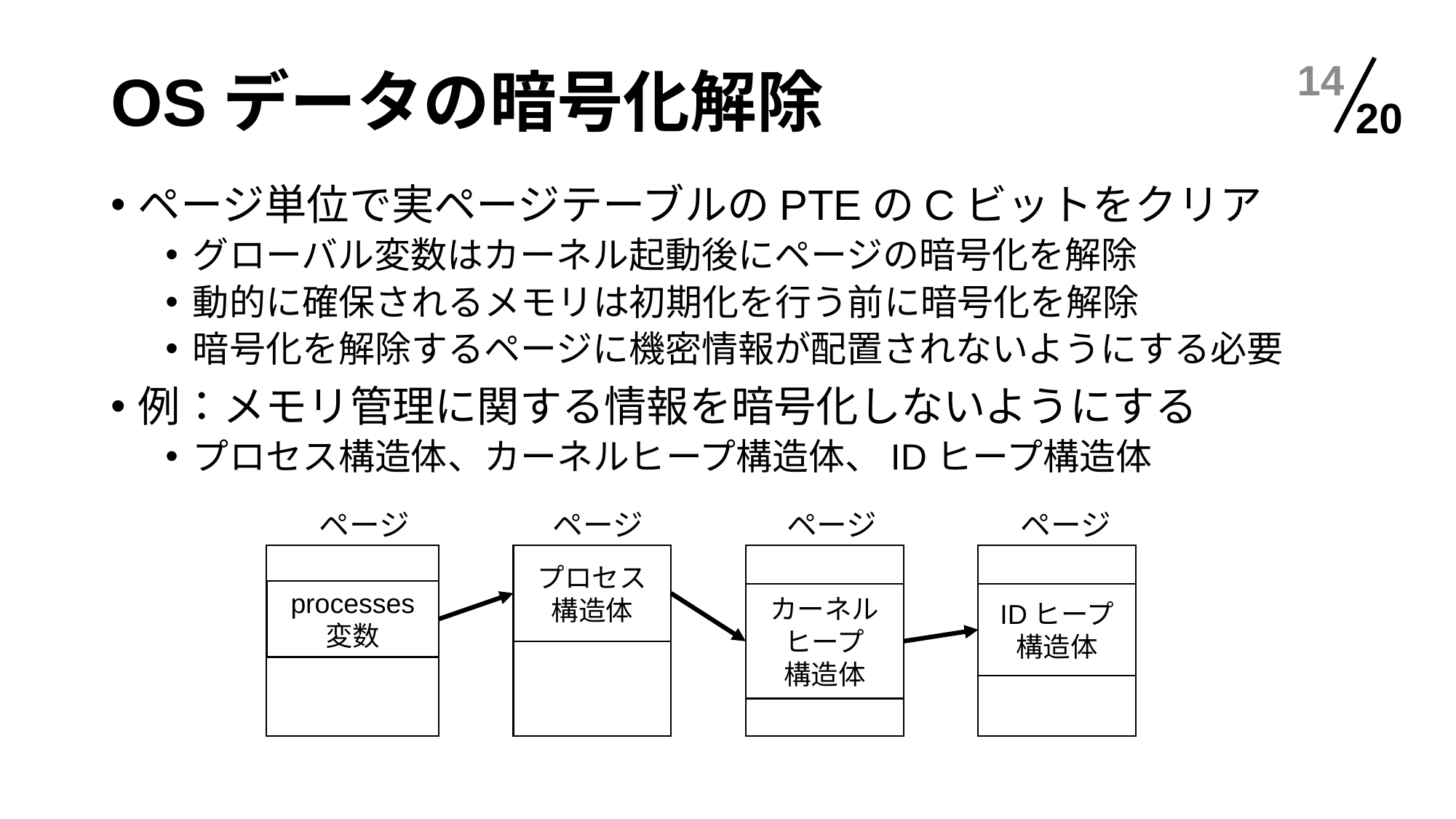

# OSデータの暗号化解除
14
ページ単位で実ページテーブルのPTEのCビットをクリア
グローバル変数はカーネル起動後にページの暗号化を解除
動的に確保されるメモリは初期化を行う前に暗号化を解除
暗号化を解除するページに機密情報が配置されないようにする必要
例：メモリ管理に関する情報を暗号化しないようにする
プロセス構造体、カーネルヒープ構造体、IDヒープ構造体
ページ
ページ
ページ
ページ
プロセス
構造体

processes
変数
カーネルヒープ
構造体
IDヒープ
構造体